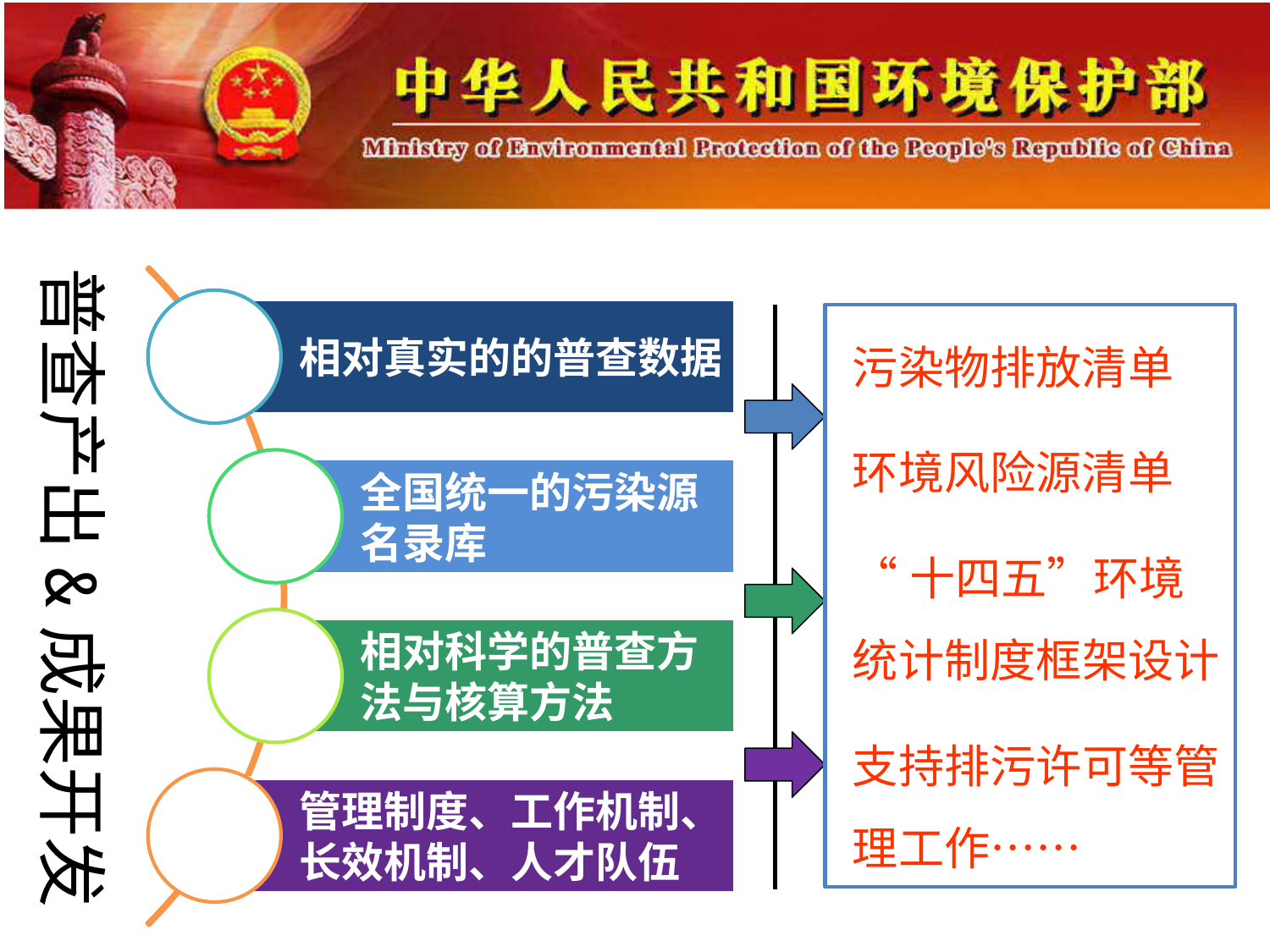

普查产出&成果开发
相对真实的的普查数据
全国统一的污染源名录库
相对科学的普查方法与核算方法
管理制度、工作机制、长效机制、人才队伍
污染物排放清单
环境风险源清单
“十四五”环境统计制度框架设计
支持排污许可等管理工作……